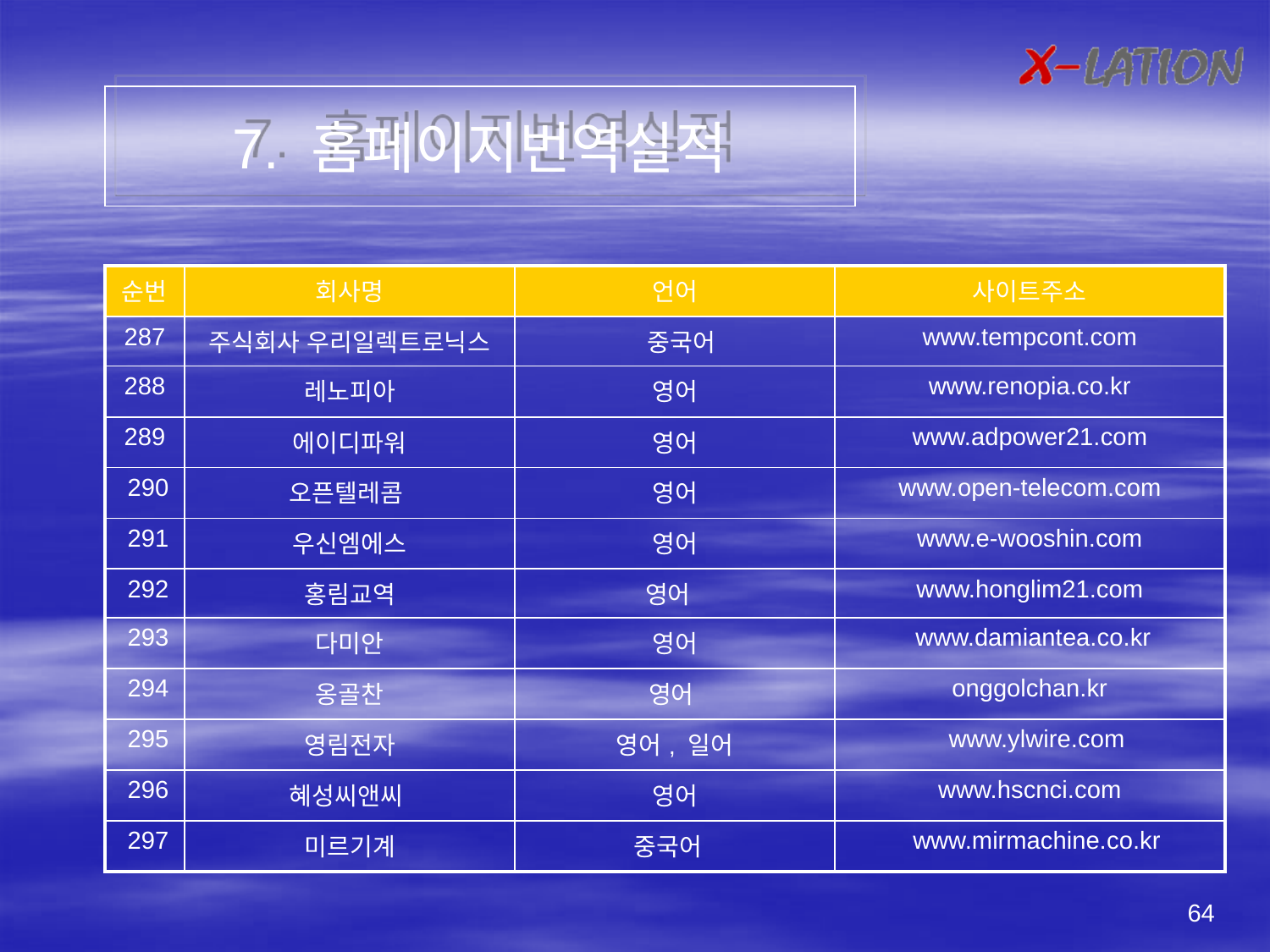

7. 홈페이지번역실적
| 순번 | 회사명 | 언어 | 사이트주소 |
| --- | --- | --- | --- |
| 287 | 주식회사 우리일렉트로닉스 | 중국어 | www.tempcont.com |
| 288 | 레노피아 | 영어 | www.renopia.co.kr |
| 289 | 에이디파워 | 영어 | www.adpower21.com |
| 290 | 오픈텔레콤 | 영어 | www.open-telecom.com |
| 291 | 우신엠에스 | 영어 | www.e-wooshin.com |
| 292 | 홍림교역 | 영어 | www.honglim21.com |
| 293 | 다미안 | 영어 | www.damiantea.co.kr |
| 294 | 옹골찬 | 영어 | onggolchan.kr |
| 295 | 영림전자 | 영어, 일어 | www.ylwire.com |
| 296 | 혜성씨앤씨 | 영어 | www.hscnci.com |
| 297 | 미르기계 | 중국어 | www.mirmachine.co.kr |
64